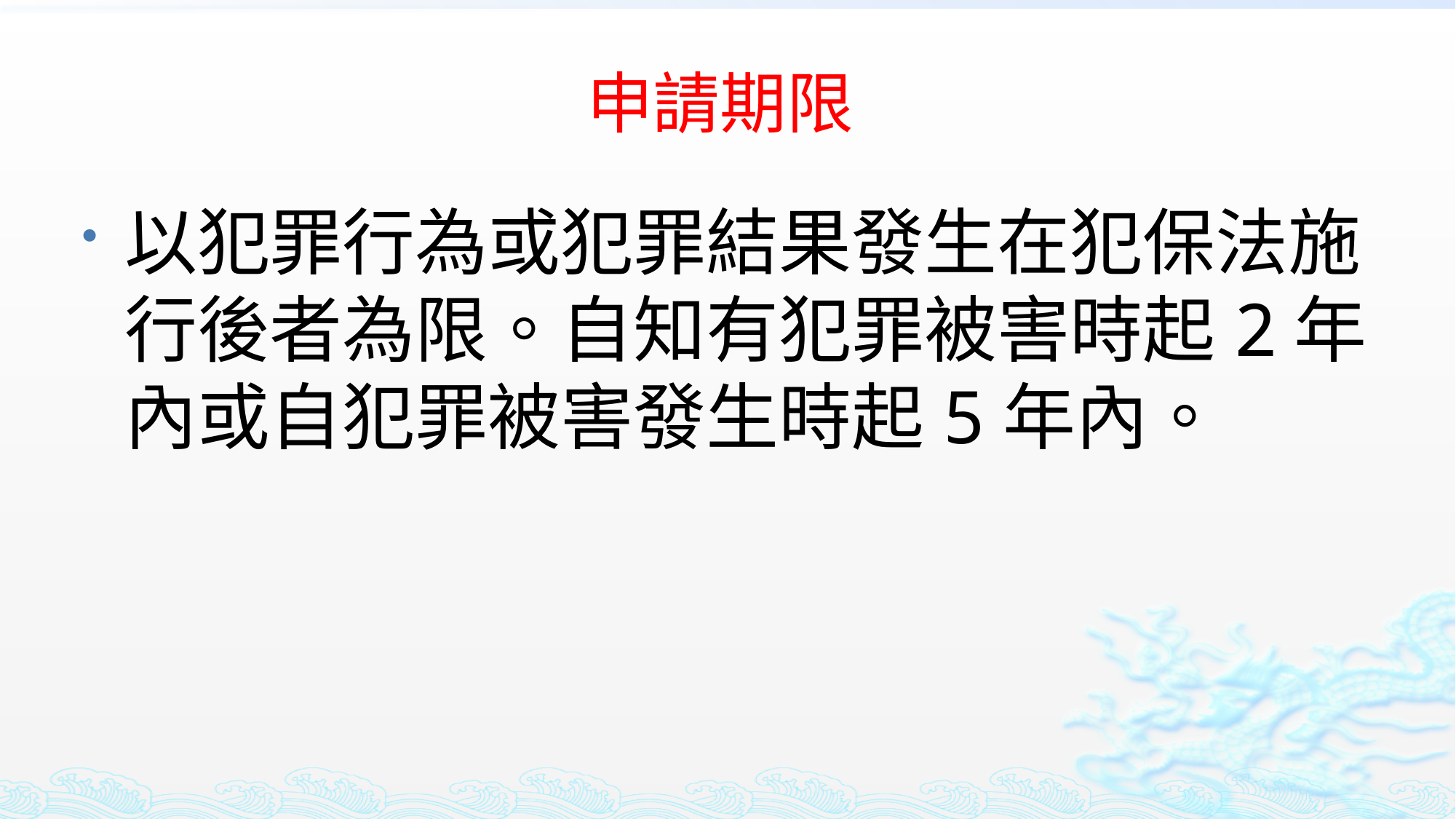

# 申請期限
以犯罪行為或犯罪結果發生在犯保法施行後者為限。自知有犯罪被害時起2年內或自犯罪被害發生時起5年內。